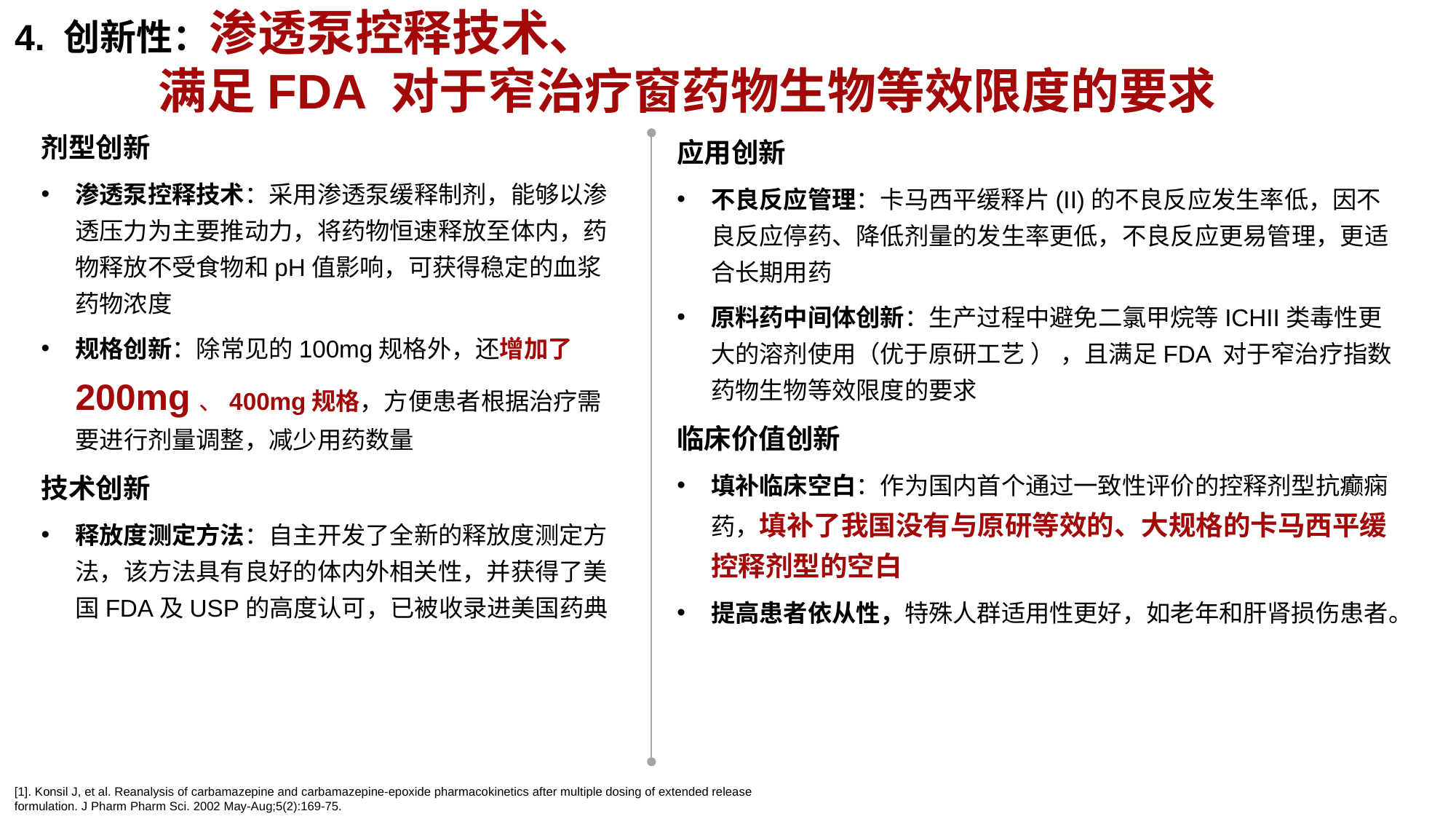

# 4. 创新性：渗透泵控释技术、 满足FDA 对于窄治疗窗药物生物等效限度的要求
剂型创新
渗透泵控释技术：采用渗透泵缓释制剂，能够以渗透压力为主要推动力，将药物恒速释放至体内，药物释放不受食物和pH值影响，可获得稳定的血浆药物浓度
规格创新：除常见的100mg规格外，还增加了200mg、400mg规格，方便患者根据治疗需要进行剂量调整，减少用药数量
技术创新
释放度测定方法：自主开发了全新的释放度测定方法，该方法具有良好的体内外相关性，并获得了美国FDA及USP的高度认可，已被收录进美国药典

应用创新
不良反应管理：卡马西平缓释片(II)的不良反应发生率低，因不良反应停药、降低剂量的发生率更低，不良反应更易管理，更适合长期用药
原料药中间体创新：生产过程中避免二氯甲烷等ICHII类毒性更大的溶剂使用（优于原研工艺 ） ，且满足FDA 对于窄治疗指数药物生物等效限度的要求
临床价值创新
填补临床空白：作为国内首个通过一致性评价的控释剂型抗癫痫药，填补了我国没有与原研等效的、大规格的卡马西平缓控释剂型的空白
提高患者依从性，特殊人群适用性更好，如老年和肝肾损伤患者。
[1]. Konsil J, et al. Reanalysis of carbamazepine and carbamazepine-epoxide pharmacokinetics after multiple dosing of extended release formulation. J Pharm Pharm Sci. 2002 May-Aug;5(2):169-75.